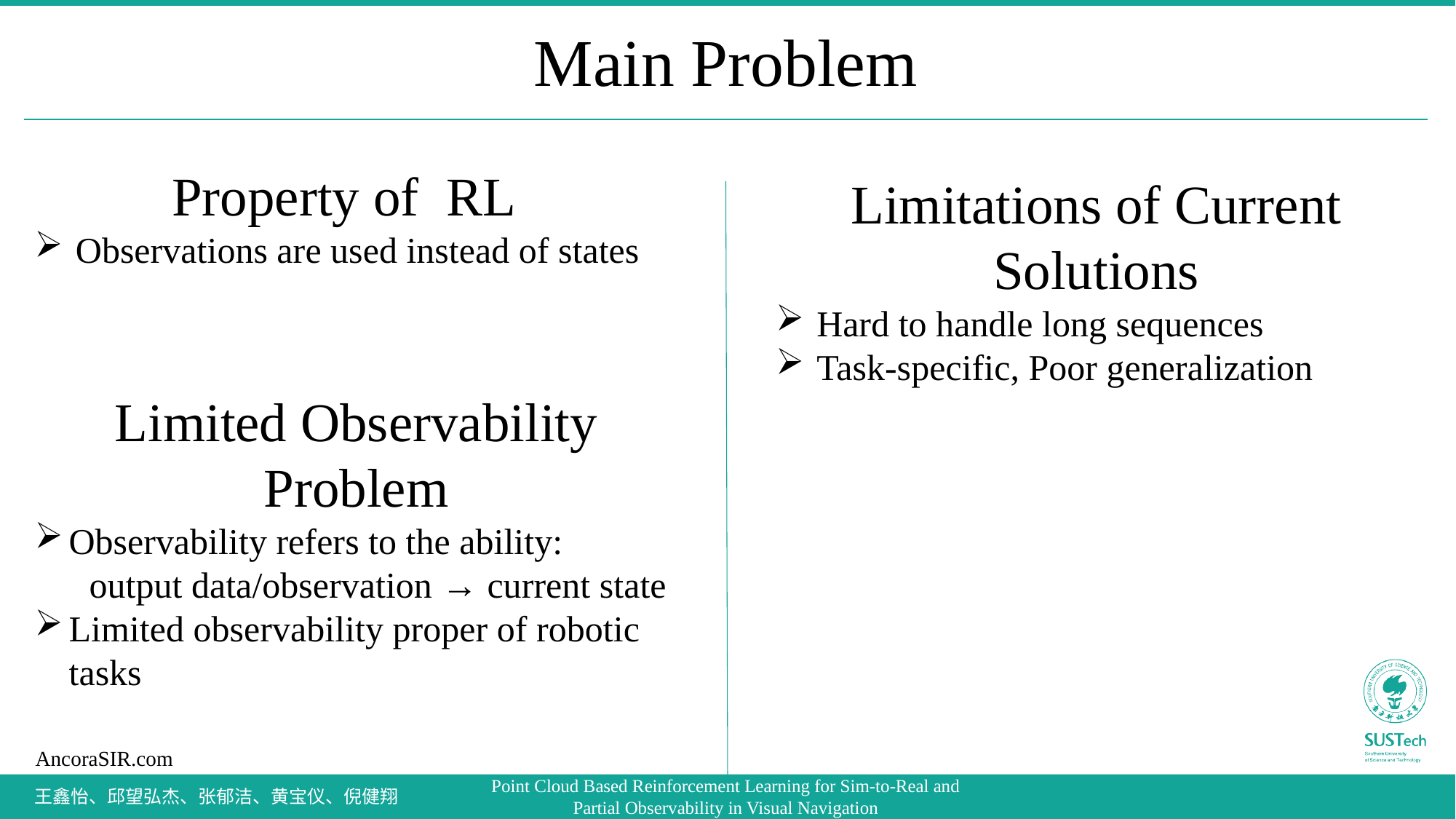

# Main Problem
Property of  RL
Observations are used instead of states
Limitations of Current Solutions
Hard to handle long sequences
Task-specific, Poor generalization

Limited Observability Problem
Observability refers to the ability:
output data/observation → current state
Limited observability proper of robotic tasks
王鑫怡、邱望弘杰、张郁洁、黄宝仪、倪健翔
4
Point Cloud Based Reinforcement Learning for Sim-to-Real and Partial Observability in Visual Navigation